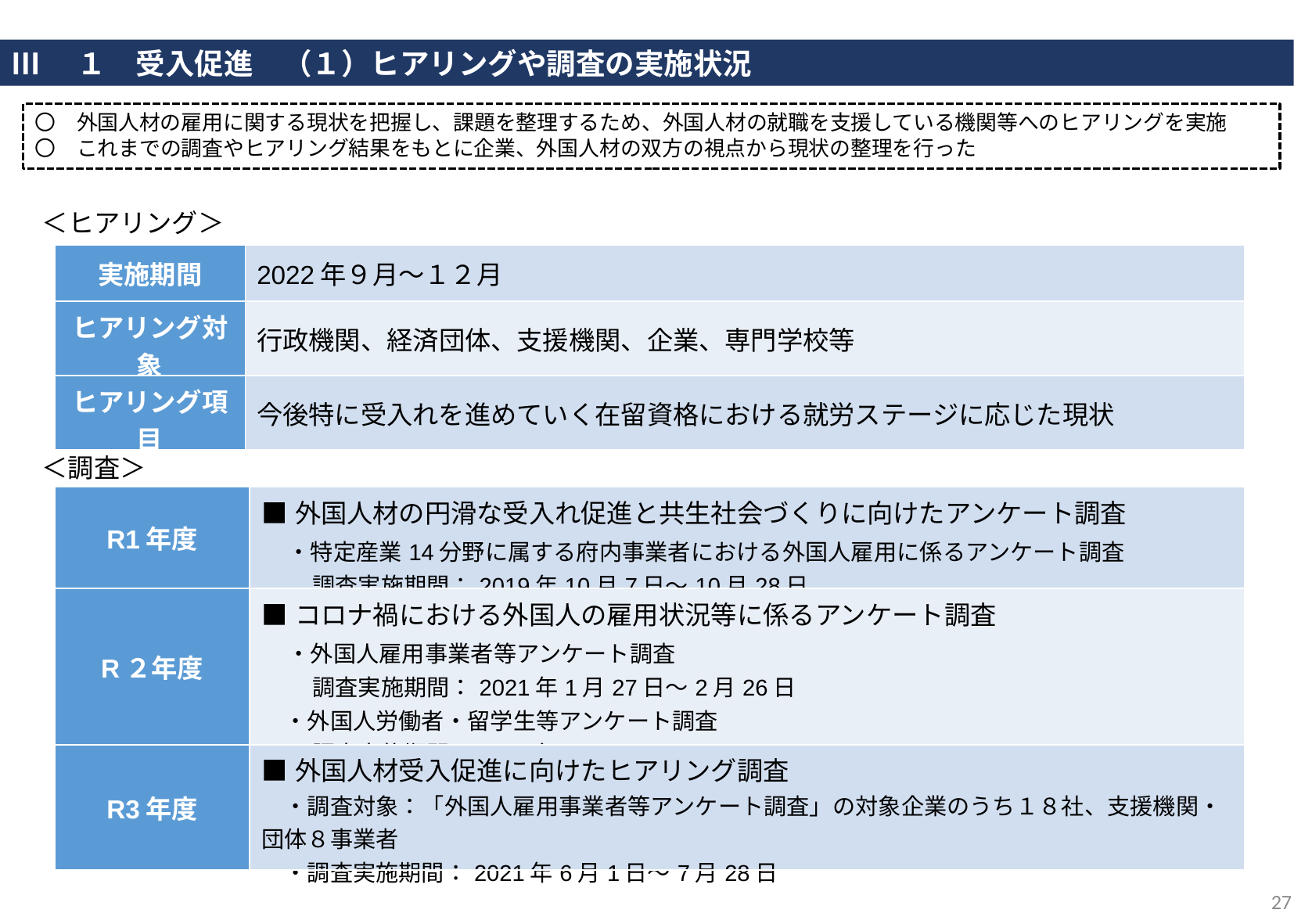

Ⅲ　１　受入促進　（１）ヒアリングや調査の実施状況
〇　外国人材の雇用に関する現状を把握し、課題を整理するため、外国人材の就職を支援している機関等へのヒアリングを実施
〇　これまでの調査やヒアリング結果をもとに企業、外国人材の双方の視点から現状の整理を行った
＜ヒアリング＞
| 実施期間 | 2022年９月～１２月 |
| --- | --- |
| ヒアリング対象 | 行政機関、経済団体、支援機関、企業、専門学校等 |
| ヒアリング項目 | 今後特に受入れを進めていく在留資格における就労ステージに応じた現状 |
＜調査＞
| R1年度 | ■外国人材の円滑な受入れ促進と共生社会づくりに向けたアンケート調査 　・特定産業14分野に属する府内事業者における外国人雇用に係るアンケート調査 　　 調査実施期間：2019年10月7日～10月28日 |
| --- | --- |
| R２年度 | ■コロナ禍における外国人の雇用状況等に係るアンケート調査 　・外国人雇用事業者等アンケート調査 　　 調査実施期間：2021年1月27日～2月26日 　・外国人労働者・留学生等アンケート調査 　　 調査実施期間：2021年1月27日～2月26日 |
| R3年度 | ■外国人材受入促進に向けたヒアリング調査 　・調査対象：「外国人雇用事業者等アンケート調査」の対象企業のうち１８社、支援機関・団体８事業者 　・調査実施期間：2021年6月1日～7月28日 |
27